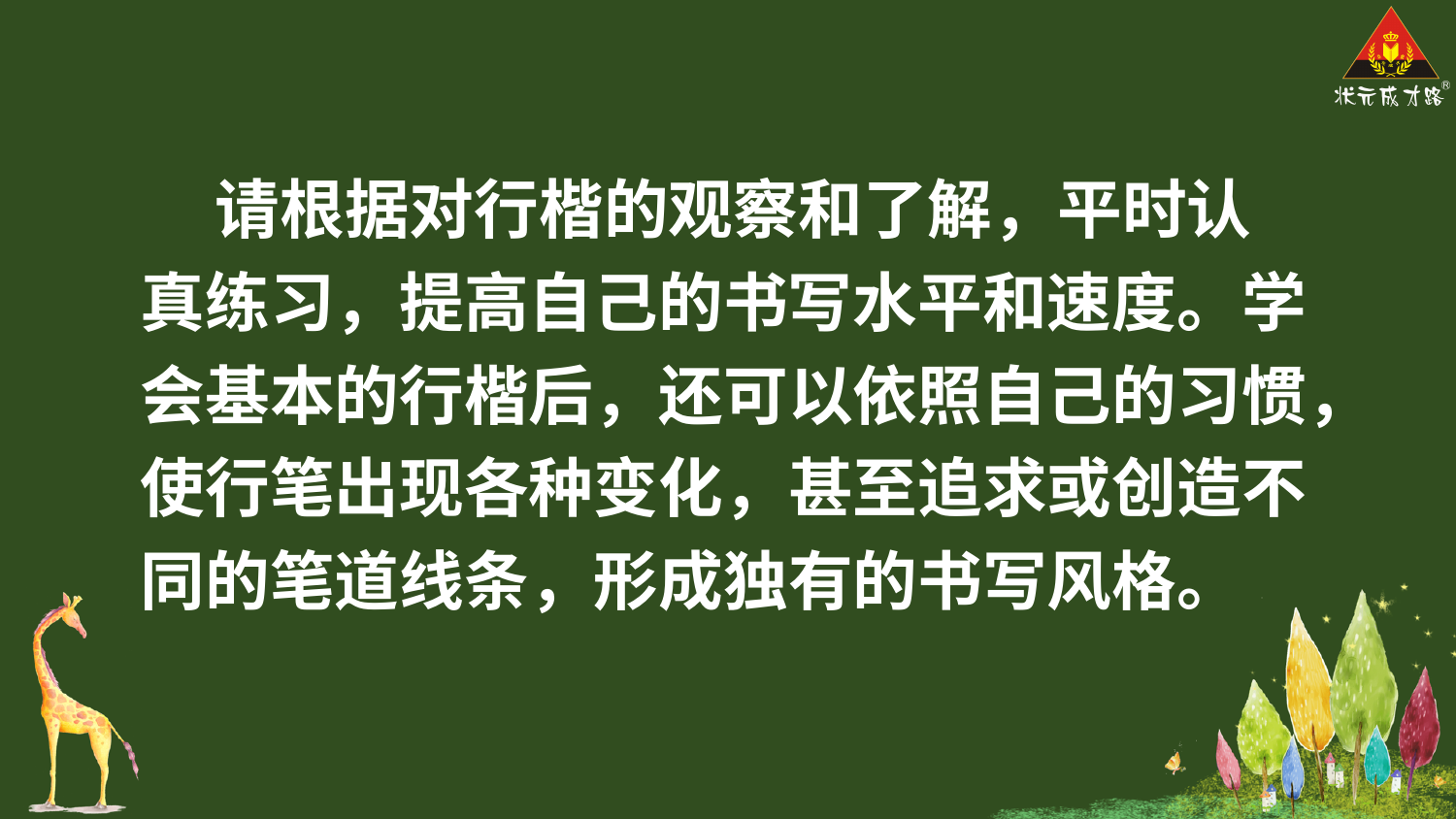

请根据对行楷的观察和了解，平时认真练习，提高自己的书写水平和速度。学会基本的行楷后，还可以依照自己的习惯，使行笔出现各种变化，甚至追求或创造不同的笔道线条，形成独有的书写风格。